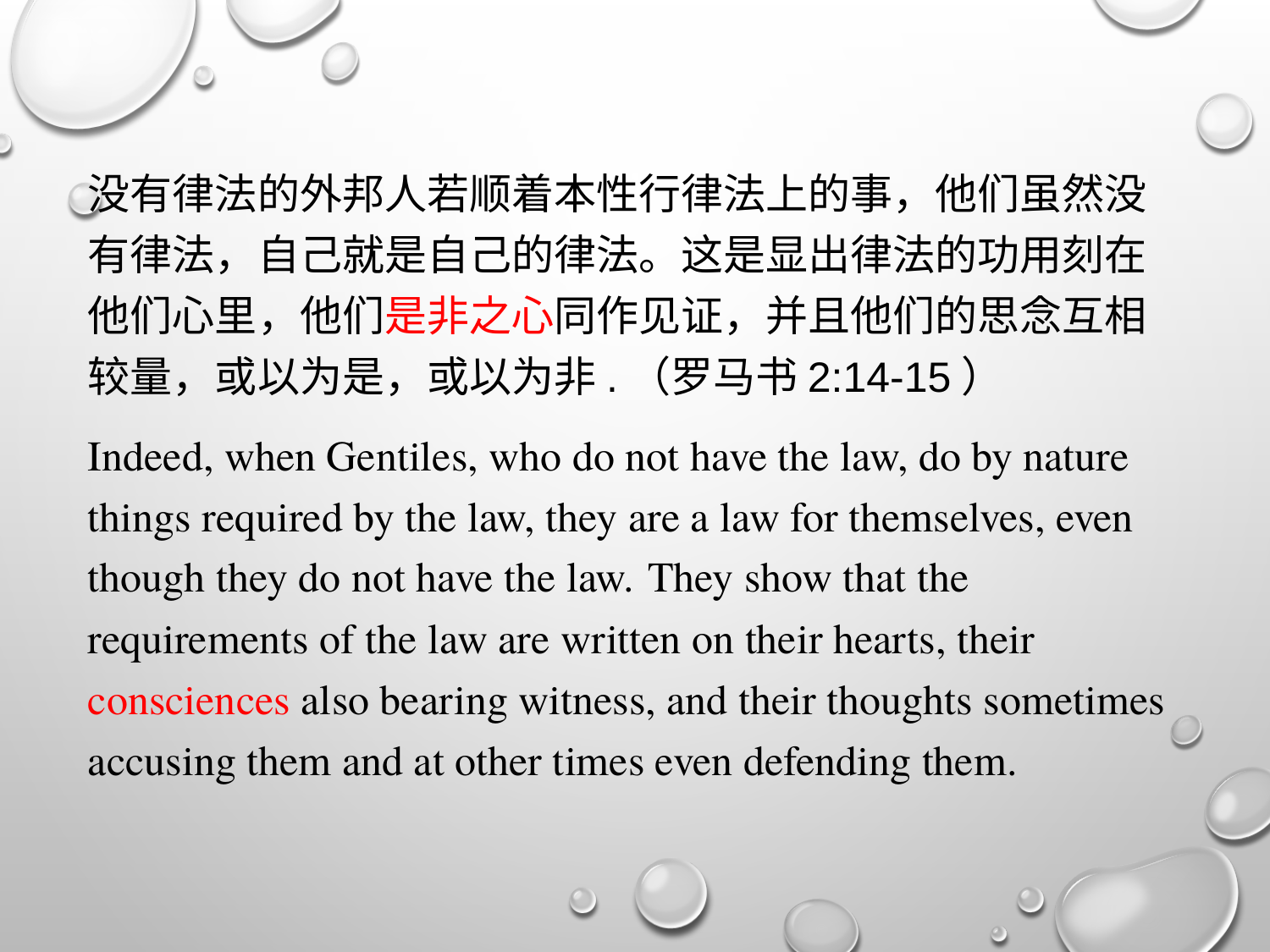

没有律法的外邦人若顺着本性行律法上的事，他们虽然没有律法，自己就是自己的律法。这是显出律法的功用刻在他们心里，他们是非之心同作见证，并且他们的思念互相较量，或以为是，或以为非.（罗马书2:14-15）
Indeed, when Gentiles, who do not have the law, do by nature things required by the law, they are a law for themselves, even though they do not have the law. They show that the requirements of the law are written on their hearts, their consciences also bearing witness, and their thoughts sometimes accusing them and at other times even defending them.